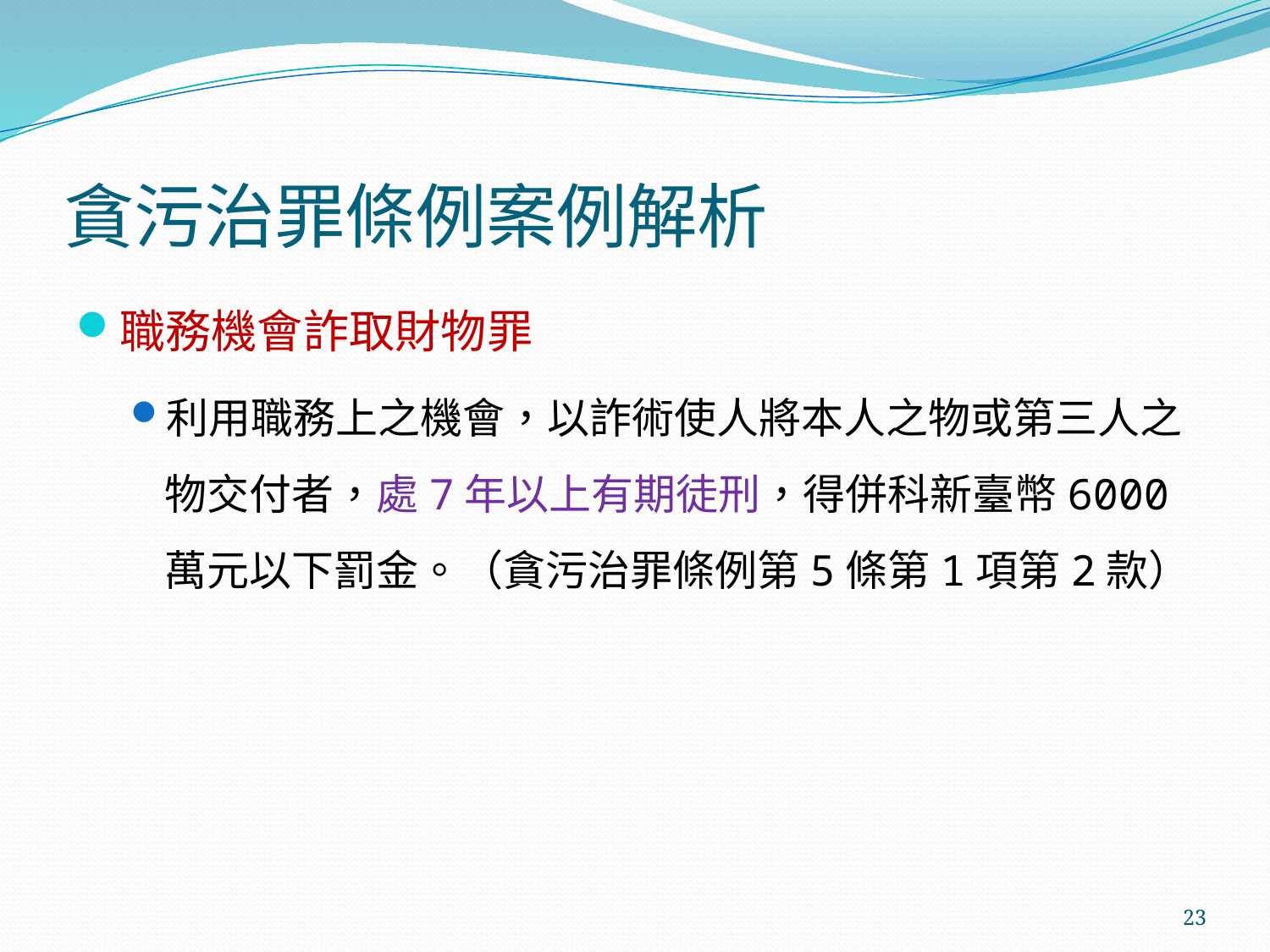

# 貪污治罪條例案例解析
職務機會詐取財物罪
利用職務上之機會，以詐術使人將本人之物或第三人之物交付者，處7年以上有期徒刑，得併科新臺幣6000萬元以下罰金。（貪污治罪條例第5條第1項第2款）

23